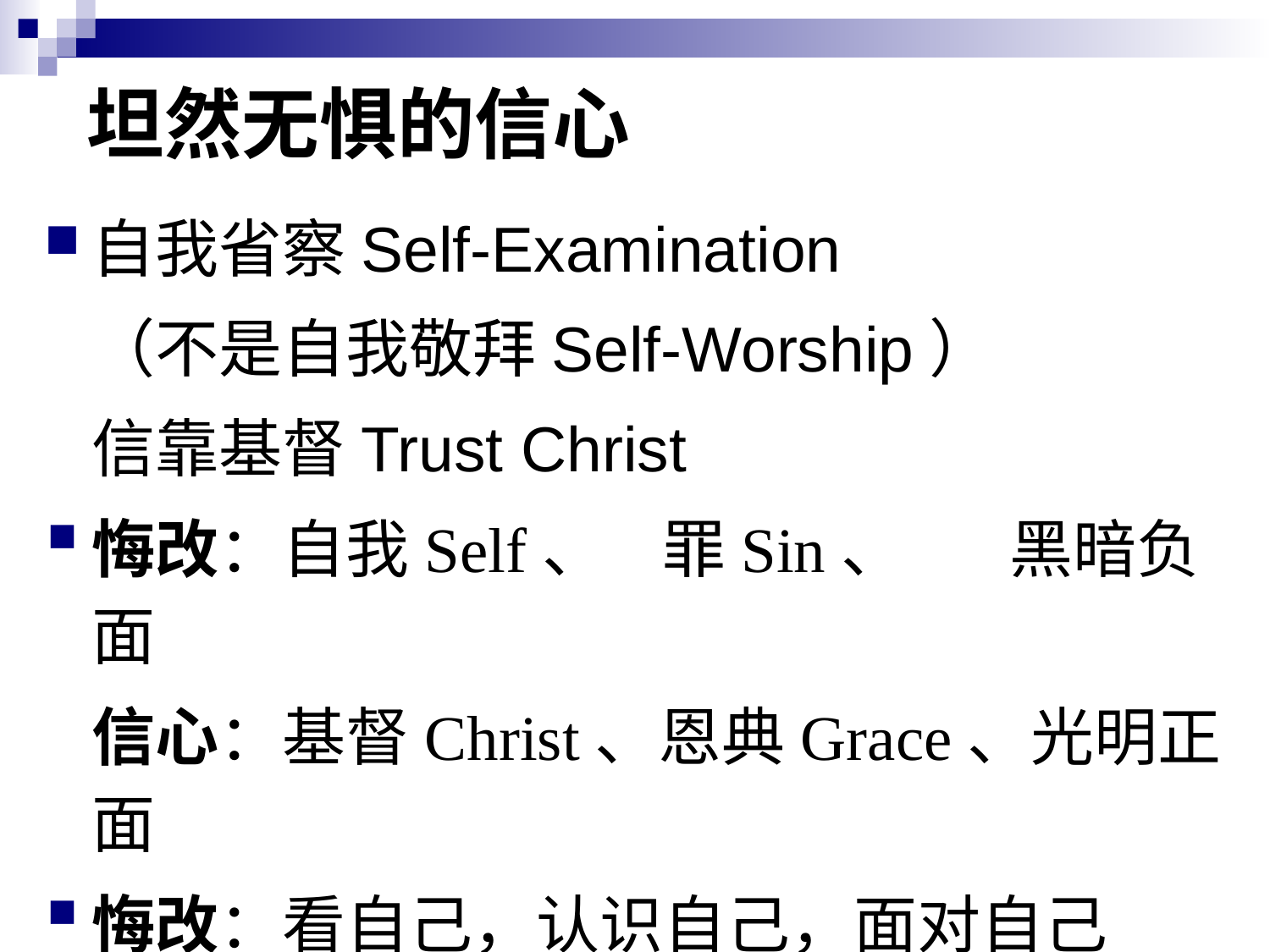

# 坦然无惧的信心
自我省察Self-Examination
	（不是自我敬拜Self-Worship）
	信靠基督Trust Christ
悔改：自我Self、    罪Sin、	  黑暗负面
	信心：基督Christ、恩典Grace、光明正面
悔改：看自己，认识自己，面对自己
	信心：看基督，认识基督，面对基督